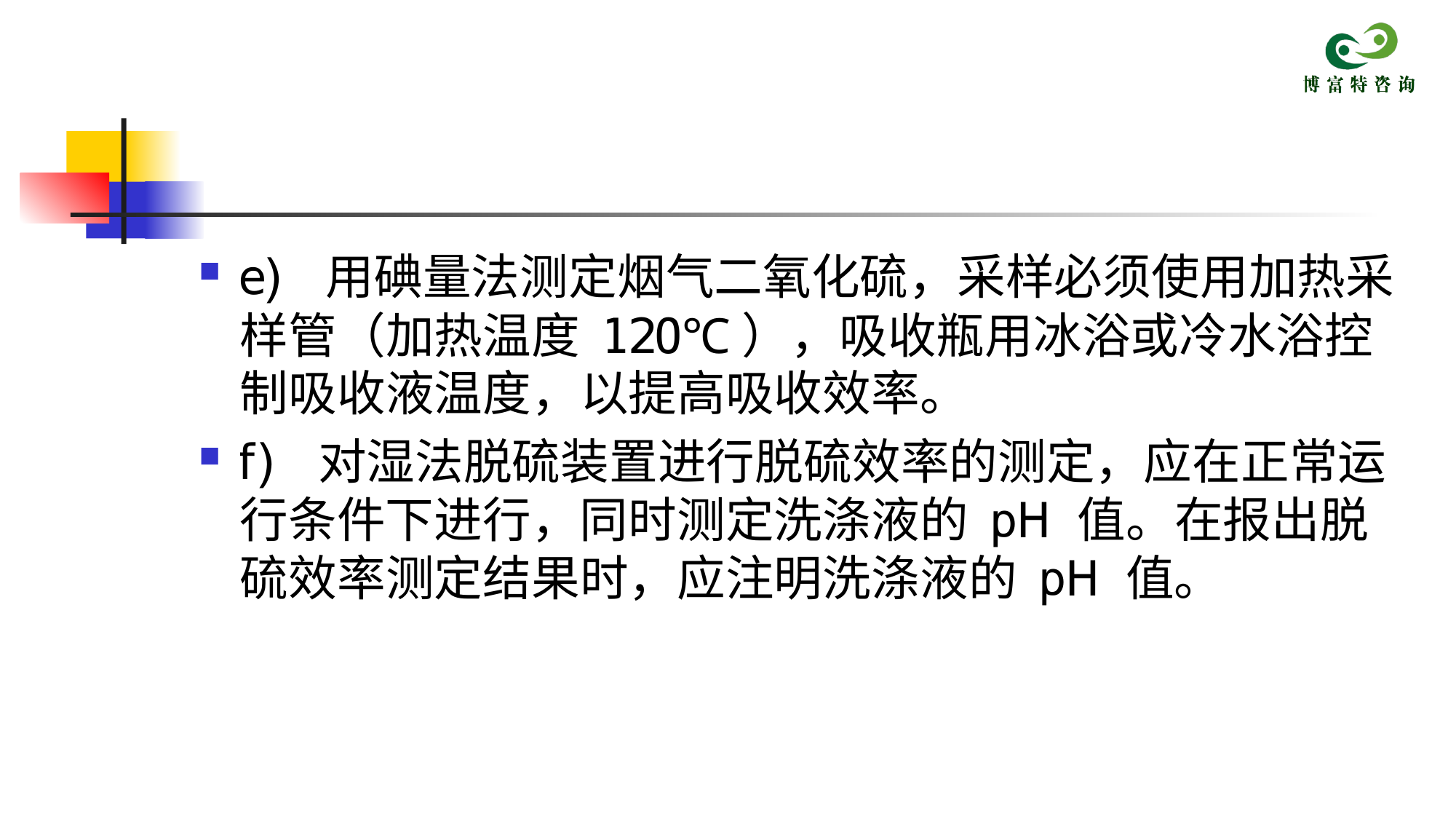

e)  用碘量法测定烟气二氧化硫，采样必须使用加热采样管（加热温度 120℃），吸收瓶用冰浴或冷水浴控制吸收液温度，以提高吸收效率。
f)  对湿法脱硫装置进行脱硫效率的测定，应在正常运行条件下进行，同时测定洗涤液的 pH 值。在报出脱硫效率测定结果时，应注明洗涤液的 pH 值。